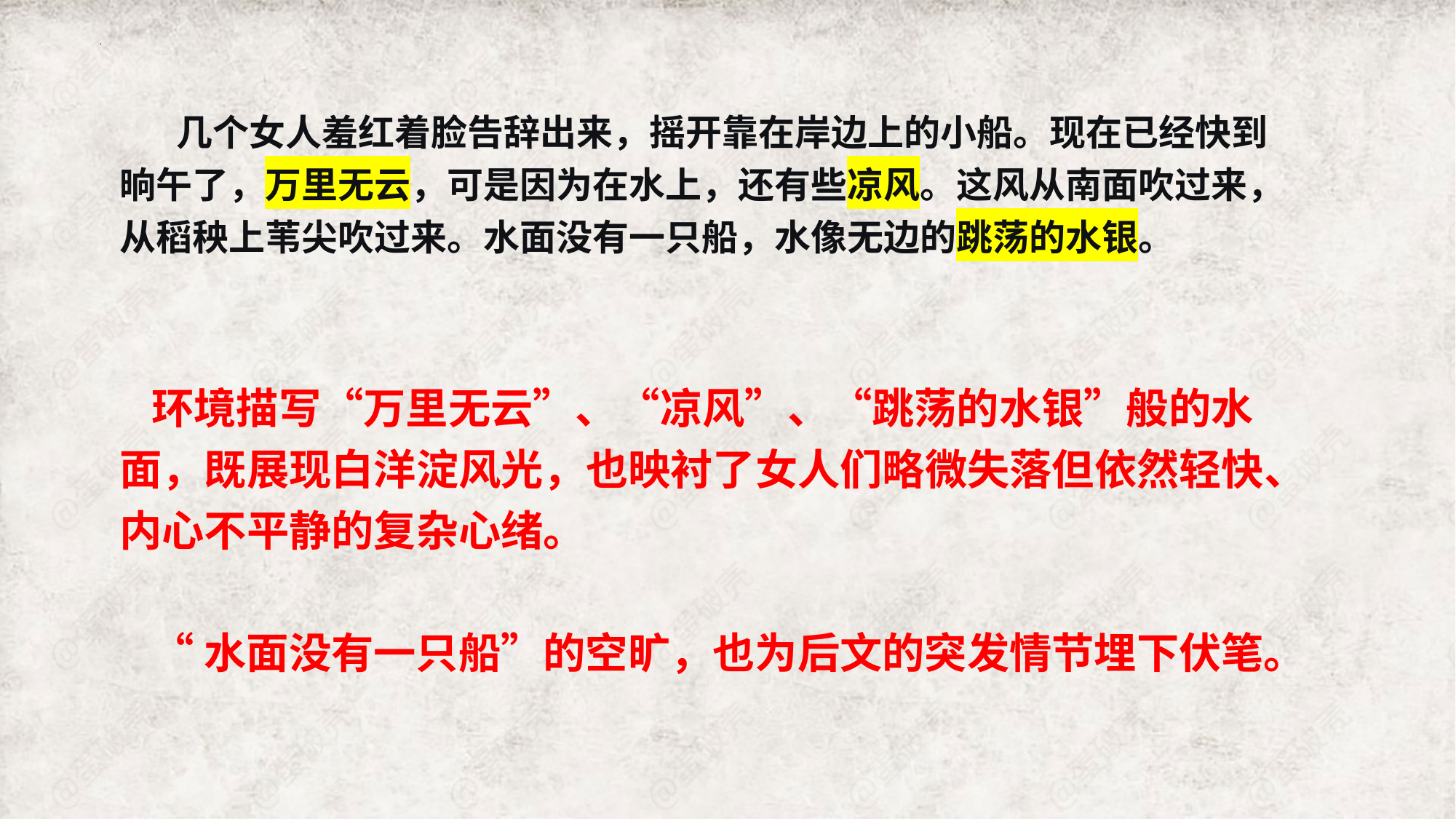

几个女人羞红着脸告辞出来，摇开靠在岸边上的小船。现在已经快到晌午了，万里无云，可是因为在水上，还有些凉风。这风从南面吹过来，从稻秧上苇尖吹过来。水面没有一只船，水像无边的跳荡的水银。
环境描写“万里无云”、“凉风”、“跳荡的水银”般的水面，既展现白洋淀风光，也映衬了女人们略微失落但依然轻快、内心不平静的复杂心绪。

“水面没有一只船”的空旷，也为后文的突发情节埋下伏笔。